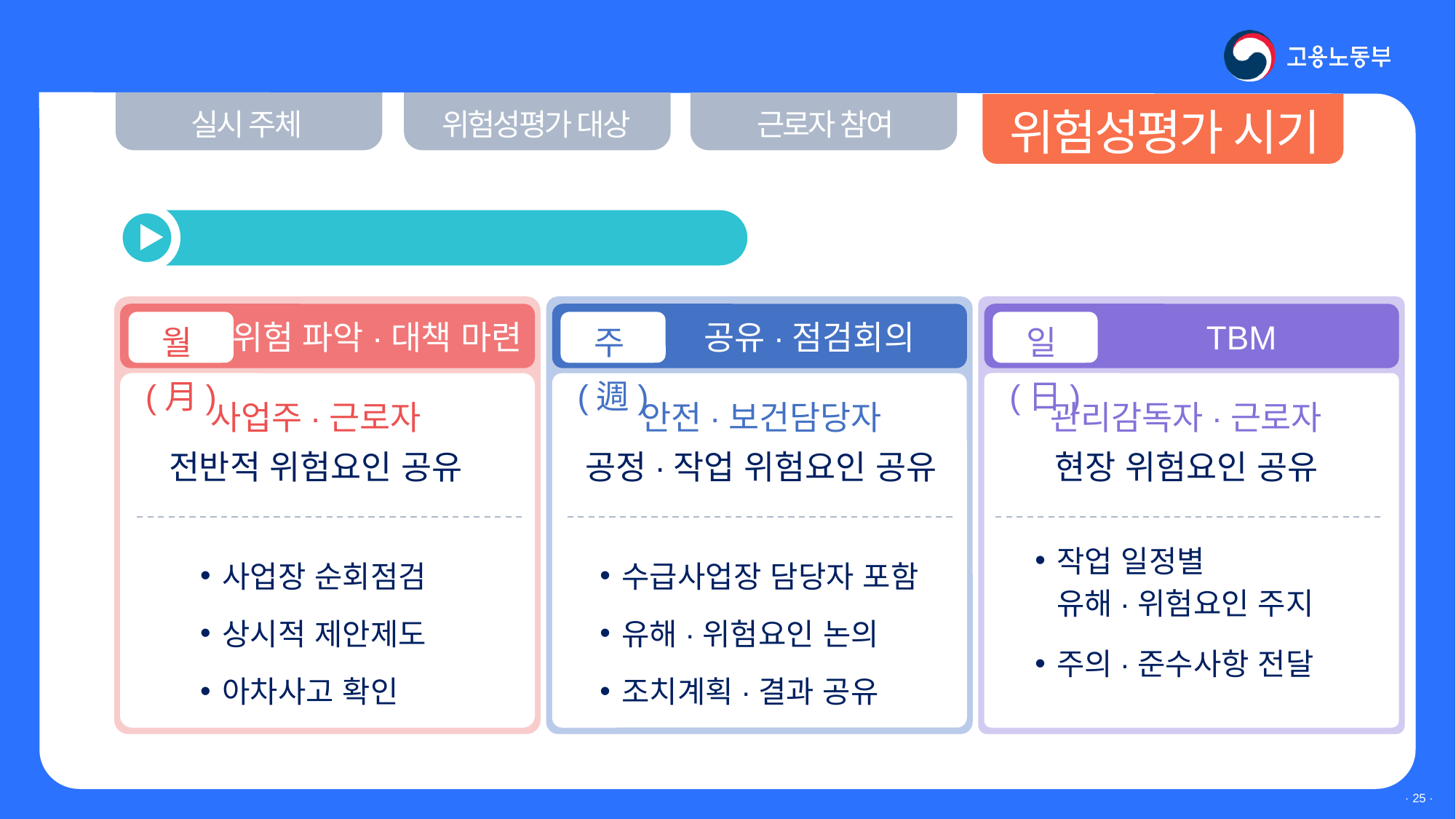

Ⅲ. 위험성평가 실시는 어떻게?

위험성평가 시기
실시 주체
위험성평가 대상
근로자 참여

     월·주·일 단위 상시평가 체계

월(月)
주(週)
일(日)

위험 파악·대책 마련
공유·점검회의
TBM

사업주·근로자
안전·보건담당자
관리감독자·근로자
전반적 위험요인 공유
공정·작업 위험요인 공유
현장 위험요인 공유
사업장 순회점검
상시적 제안제도
아차사고 확인
수급사업장 담당자 포함
유해·위험요인 논의
조치계획·결과 공유
작업 일정별
유해·위험요인 주지
주의·준수사항 전달
· 25 ·